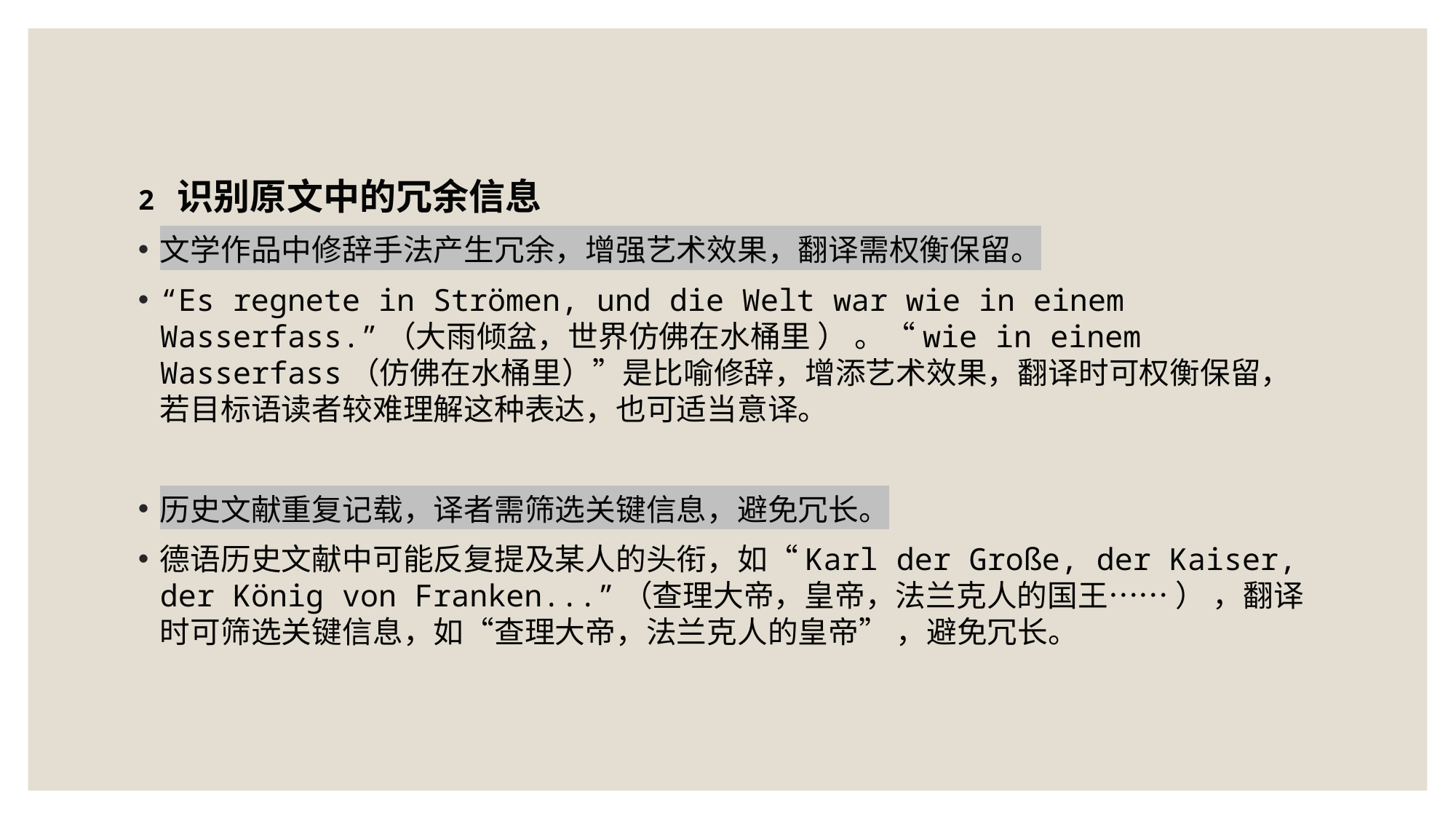

2 识别原文中的冗余信息
文学作品中修辞手法产生冗余，增强艺术效果，翻译需权衡保留。
“Es regnete in Strömen, und die Welt war wie in einem Wasserfass.”（大雨倾盆，世界仿佛在水桶里 ） 。“wie in einem Wasserfass（仿佛在水桶里）”是比喻修辞，增添艺术效果，翻译时可权衡保留，若目标语读者较难理解这种表达，也可适当意译。

历史文献重复记载，译者需筛选关键信息，避免冗长。
德语历史文献中可能反复提及某人的头衔，如“Karl der Große, der Kaiser, der König von Franken...”（查理大帝，皇帝，法兰克人的国王…… ） ，翻译时可筛选关键信息，如“查理大帝，法兰克人的皇帝” ，避免冗长。